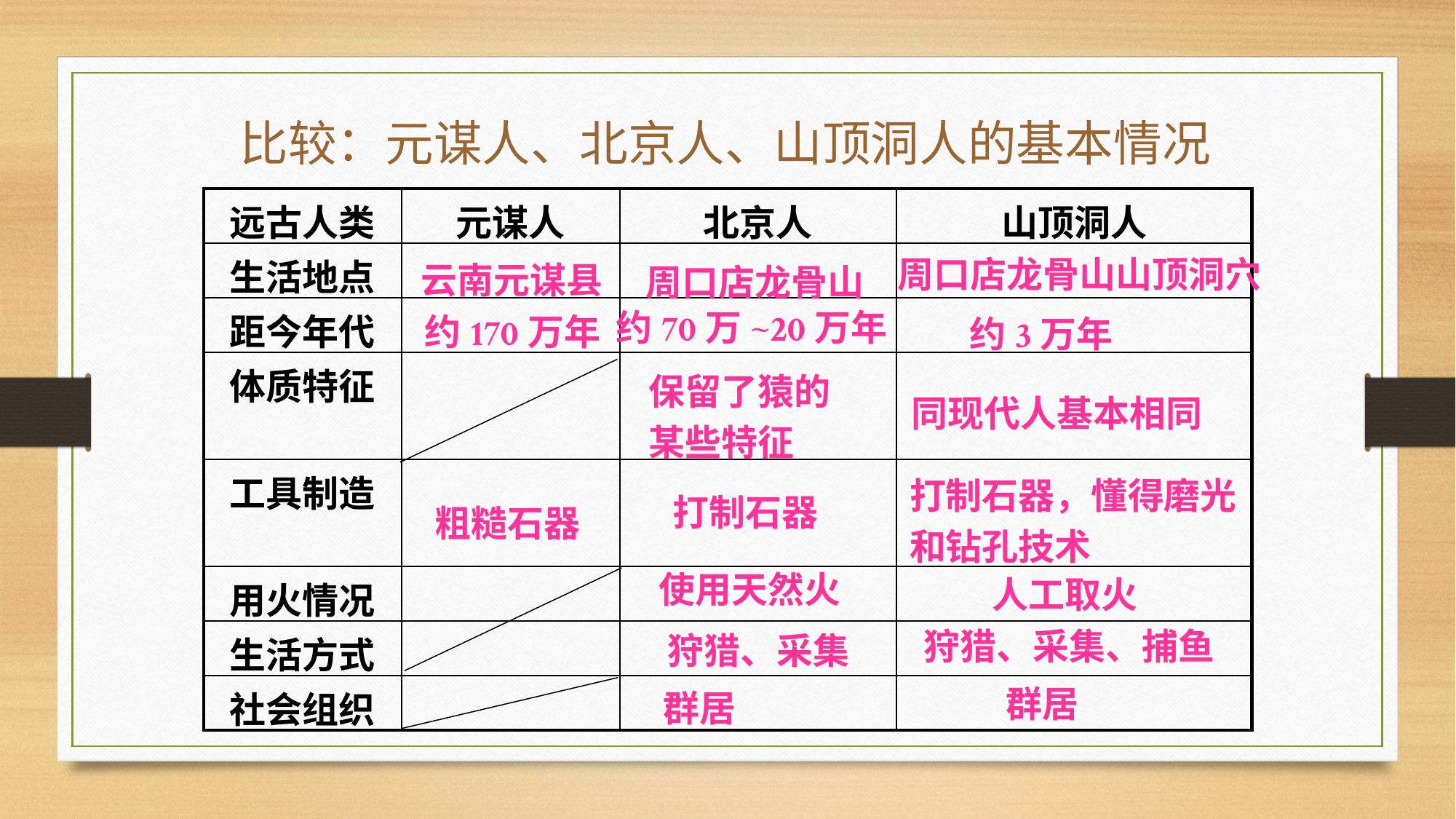

比较：元谋人、北京人、山顶洞人的基本情况
| 远古人类 | 元谋人 | 北京人 | 山顶洞人 |
| --- | --- | --- | --- |
| 生活地点 |  |  |  |
| 距今年代 |  |  |  |
| 体质特征 |  |  |  |
| 工具制造 |  |  |  |
| 用火情况 |  |  |  |
| 生活方式 |  |  |  |
| 社会组织 |  |  |  |
周口店龙骨山山顶洞穴
云南元谋县
周口店龙骨山
约70万~20万年
约170万年
约3万年

保留了猿的
某些特征

同现代人基本相同
打制石器，懂得磨光
和钻孔技术
打制石器

粗糙石器
使用天然火

人工取火

狩猎、采集、捕鱼
狩猎、采集

群居

群居